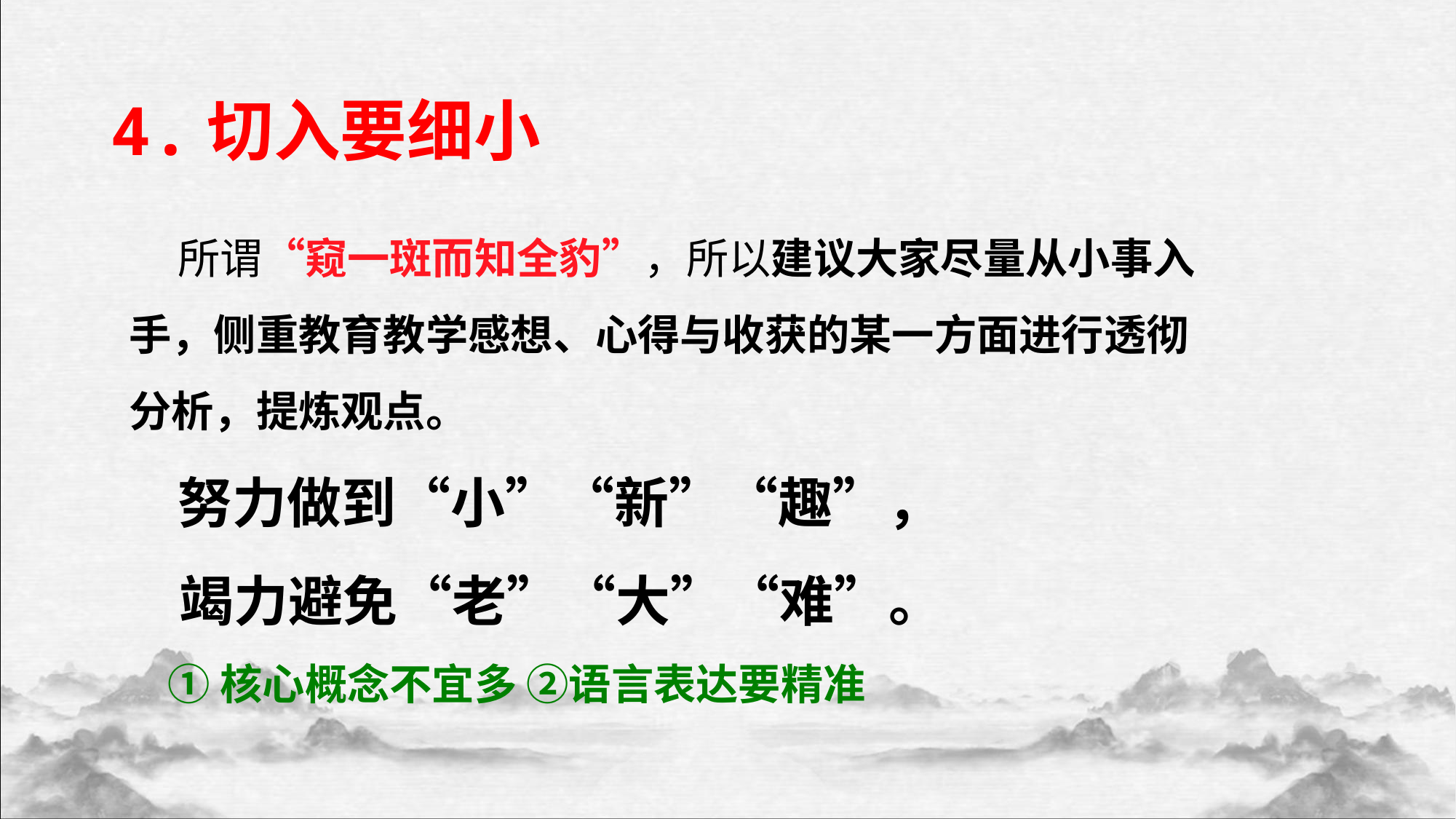

4.切入要细小
    所谓“窥一斑而知全豹”，所以建议大家尽量从小事入手，侧重教育教学感想、心得与收获的某一方面进行透彻分析，提炼观点。
    努力做到“小”“新”“趣”，
   竭力避免“老”“大”“难”。
    ①核心概念不宜多 ②语言表达要精准